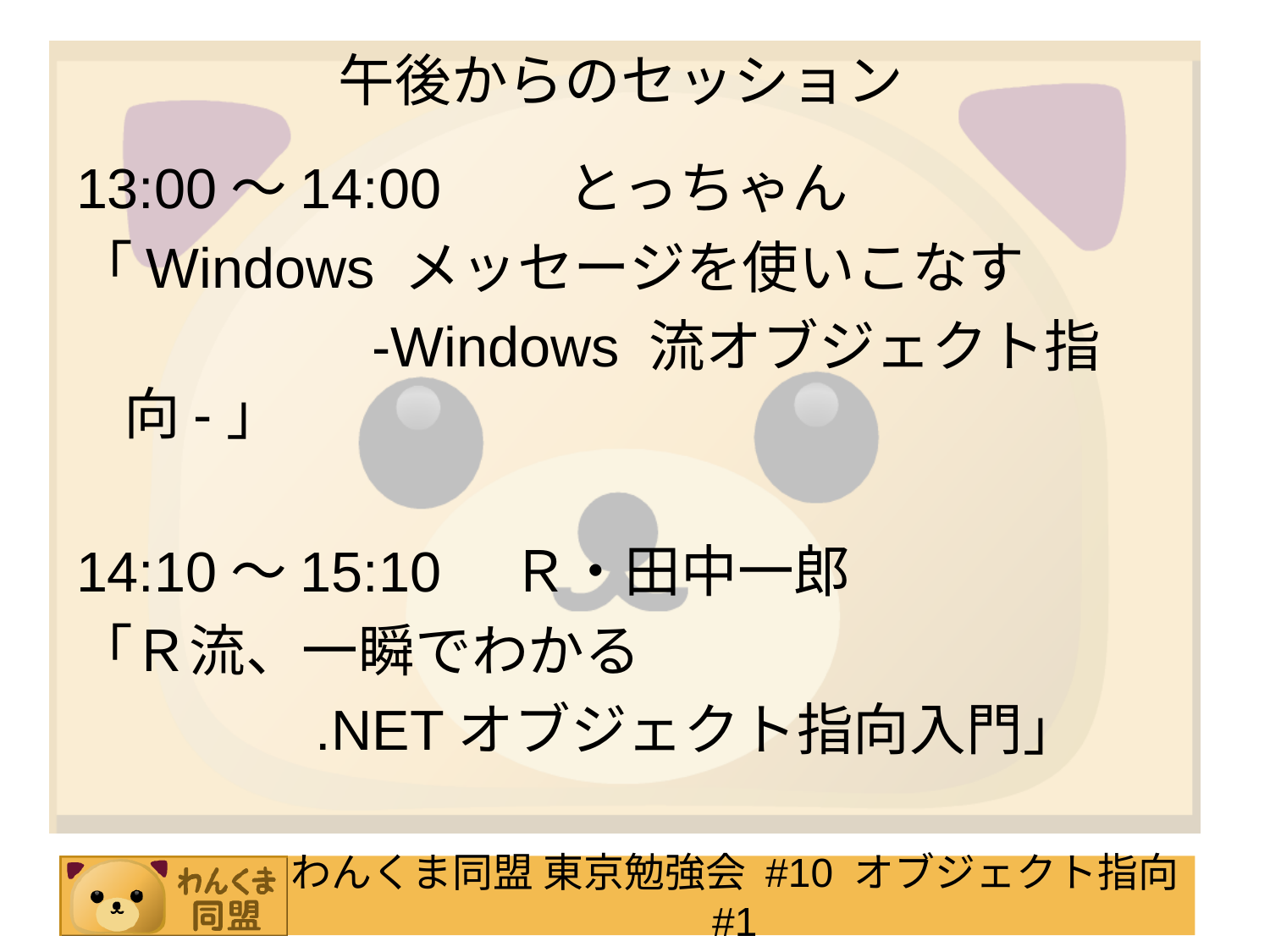

# 午後からのセッション
13:00～14:00　　とっちゃん
「Windows メッセージを使いこなす
　　　　　-Windows 流オブジェクト指向-」

14:10～15:10　Ｒ・田中一郎
「Ｒ流、一瞬でわかる
　　　　.NETオブジェクト指向入門」